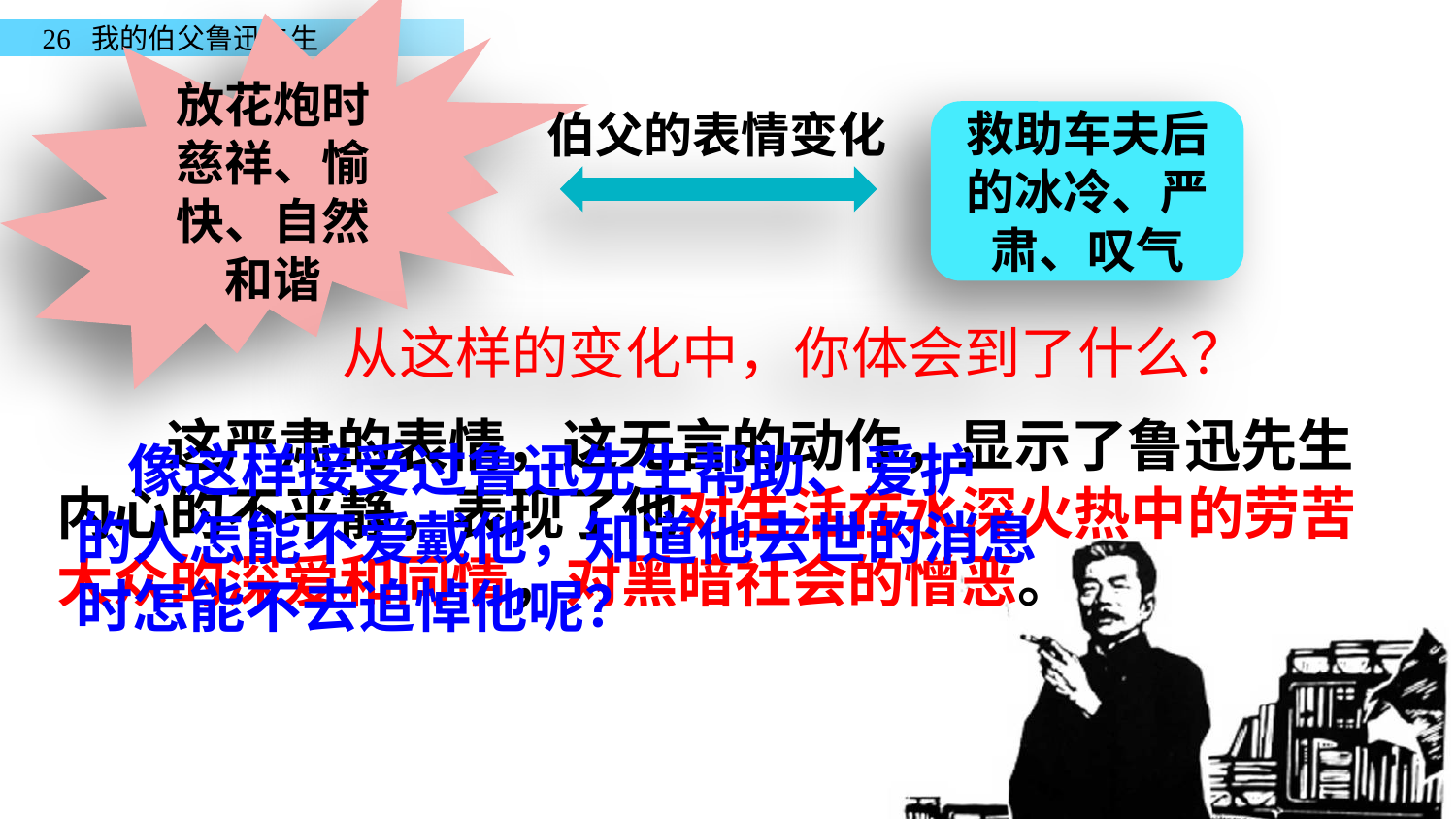

放花炮时慈祥、愉快、自然和谐
伯父的表情变化
救助车夫后的冰冷、严肃、叹气

从这样的变化中，你体会到了什么？
         这严肃的表情，这无言的动作，显示了鲁迅先生内心的不平静，表现了他对生活在水深火热中的劳苦大众的深爱和同情，对黑暗社会的憎恶。
   像这样接受过鲁迅先生帮助、爱护
的人怎能不爱戴他，知道他去世的消息
时怎能不去追悼他呢？